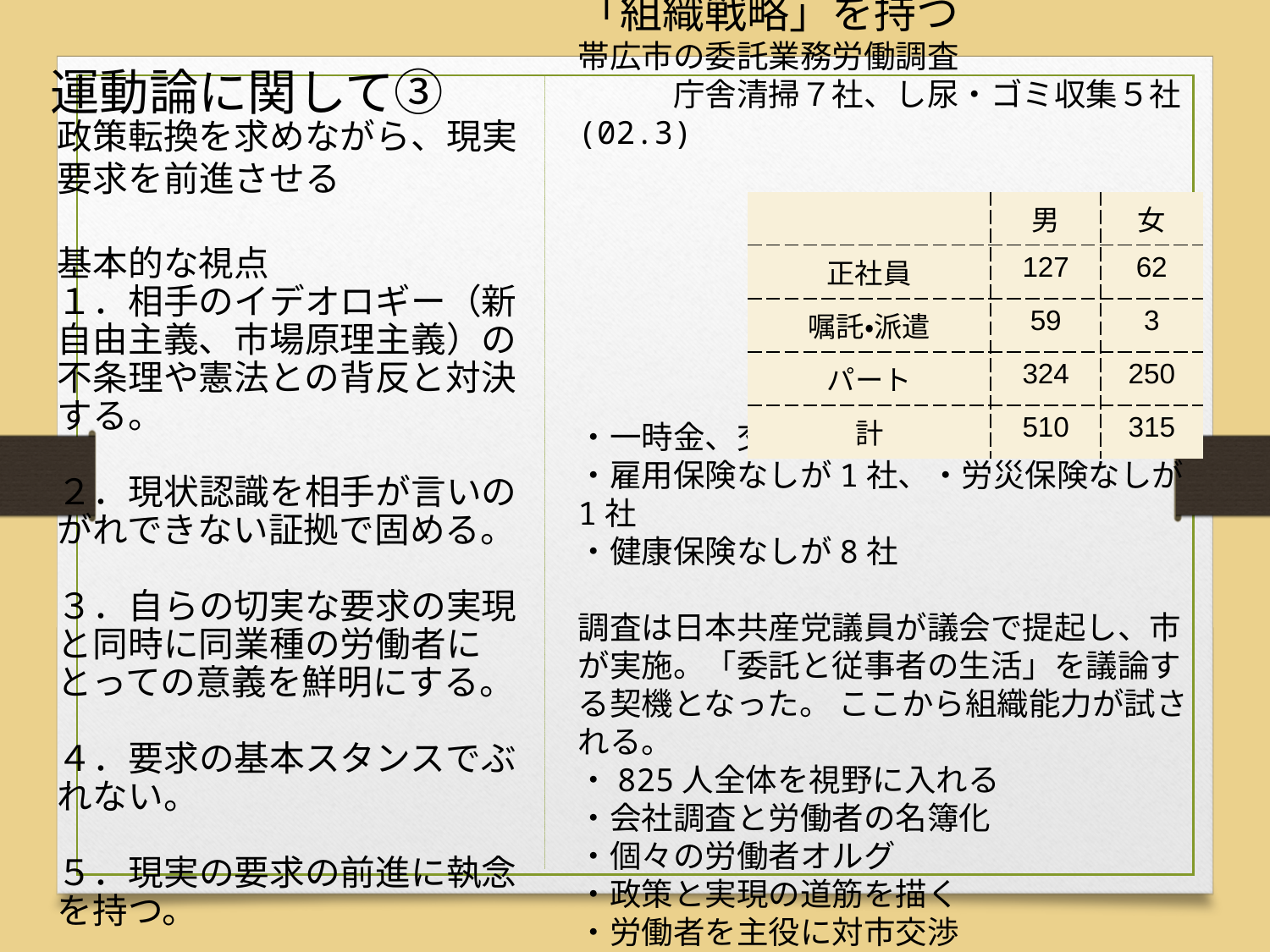

「組織戦略」を持つ
帯広市の委託業務労働調査
　　　庁舎清掃７社、し尿・ゴミ収集５社(02.3)

・一時金、交通費、有給なし が2社。
・雇用保険なしが1社、・労災保険なしが1社
・健康保険なしが8社

調査は日本共産党議員が議会で提起し、市が実施。「委託と従事者の生活」を議論する契機となった。 ここから組織能力が試される。
・825人全体を視野に入れる
・会社調査と労働者の名簿化
・個々の労働者オルグ
・政策と実現の道筋を描く
・労働者を主役に対市交渉
運動論に関して③
#

政策転換を求めながら、現実要求を前進させる

基本的な視点
１．相手のイデオロギー（新自由主義、市場原理主義）の不条理や憲法との背反と対決する。

２．現状認識を相手が言いのがれできない証拠で固める。

３．自らの切実な要求の実現と同時に同業種の労働者にとっての意義を鮮明にする。

４．要求の基本スタンスでぶれない。

５．現実の要求の前進に執念を持つ。
|  | 男 | 女 |
| --- | --- | --- |
| 正社員 | 127 | 62 |
| 嘱託・派遣 | 59 | 3 |
| パート | 324 | 250 |
| 計 | 510 | 315 |